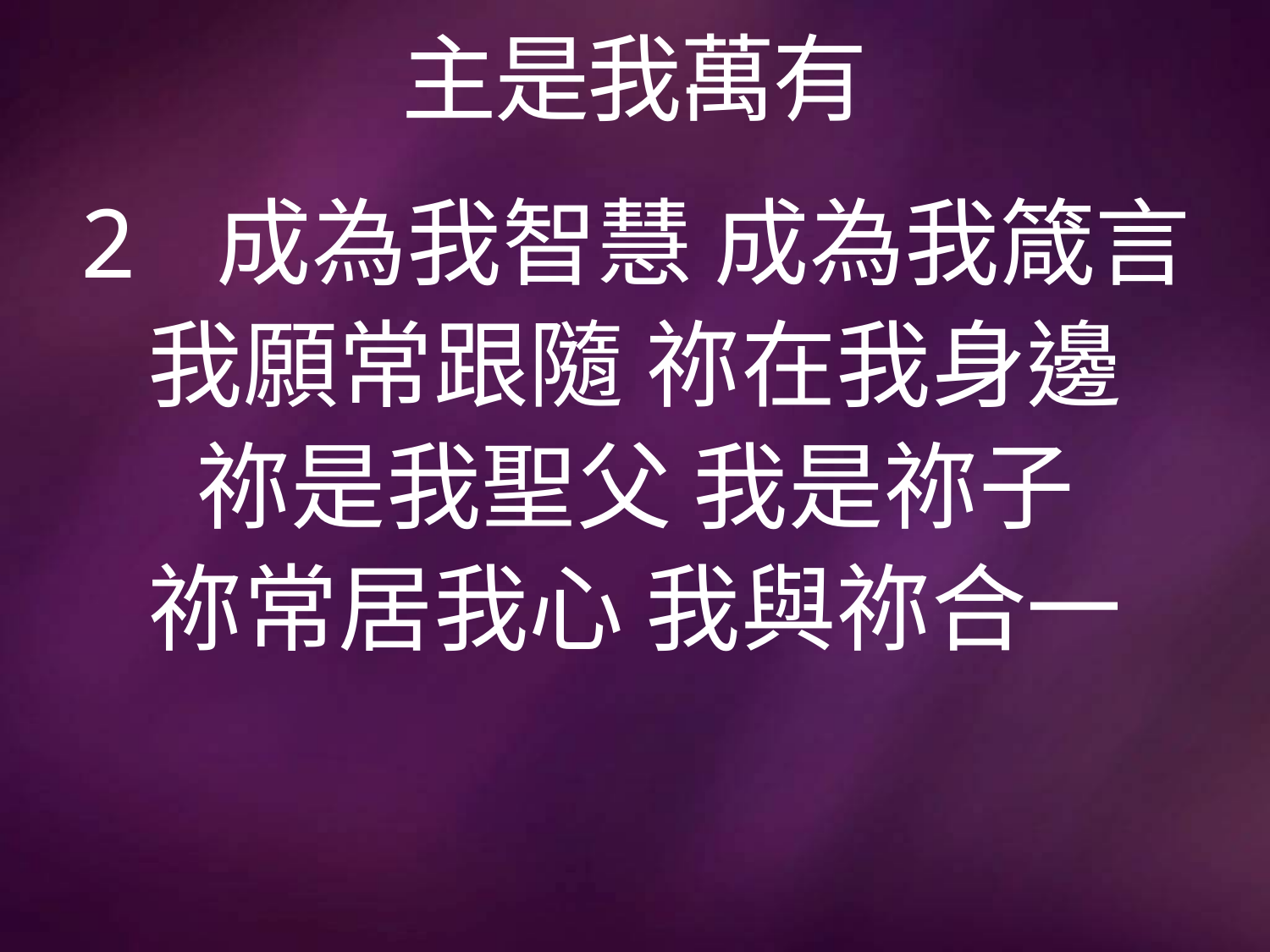

# 主是我萬有
2 成為我智慧 成為我箴言
我願常跟隨 祢在我身邊
祢是我聖父 我是祢子
祢常居我心 我與祢合一